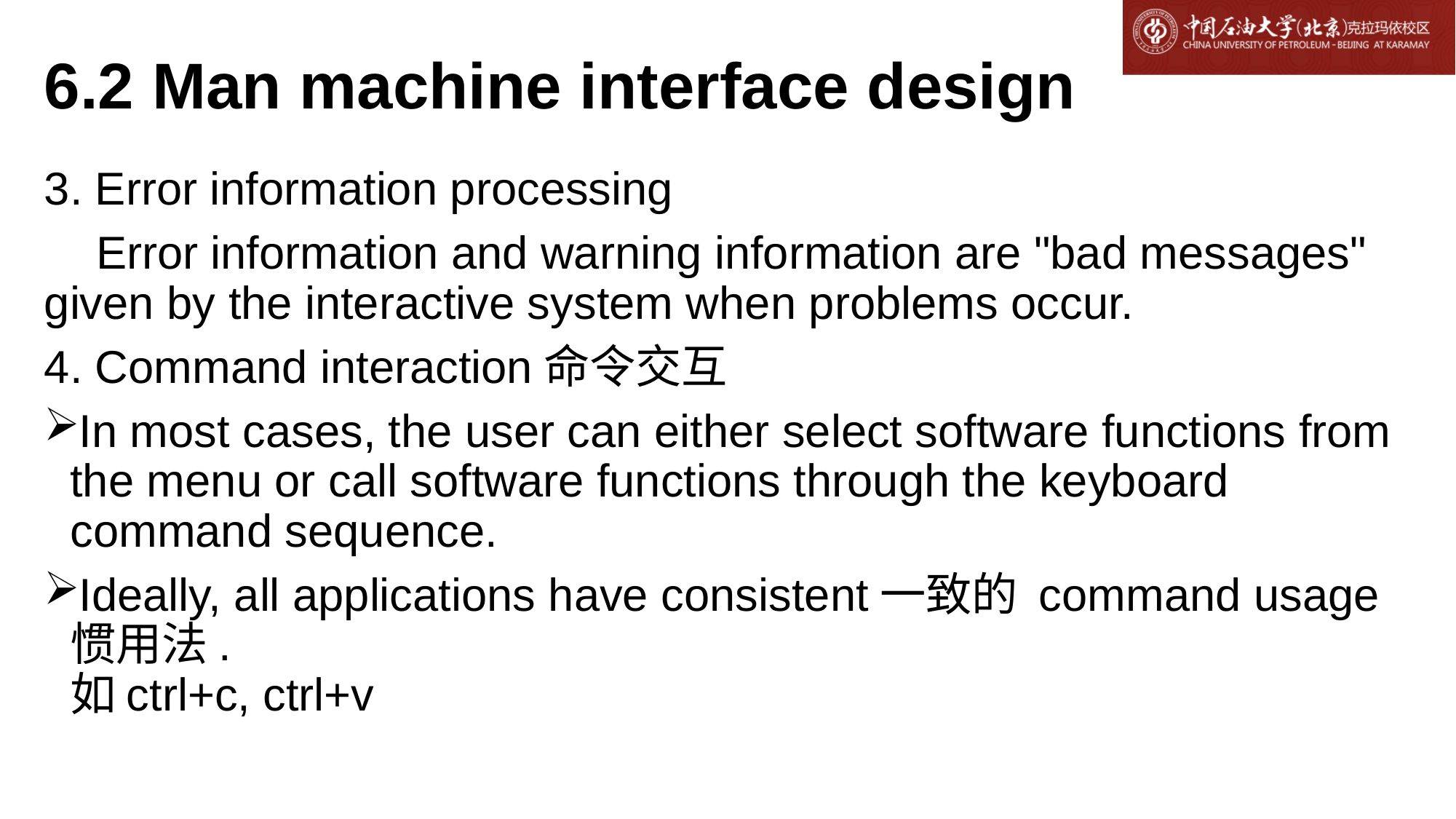

# 6.2 Man machine interface design
3. Error information processing
Error information and warning information are "bad messages" given by the interactive system when problems occur.
4. Command interaction命令交互
In most cases, the user can either select software functions from the menu or call software functions through the keyboard command sequence.
Ideally, all applications have consistent一致的 command usage惯用法.
如ctrl+c, ctrl+v